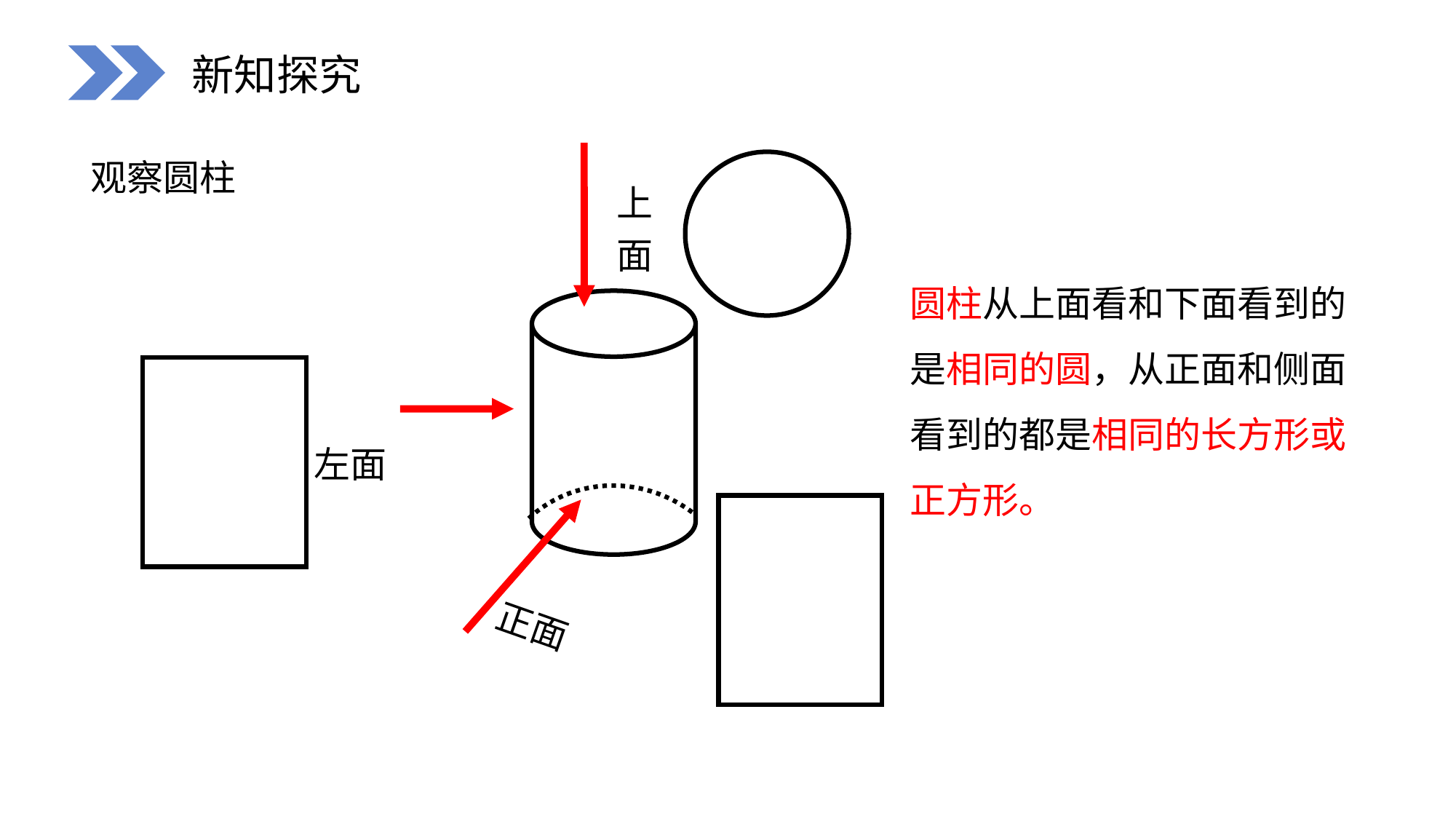

新知探究

上面
观察圆柱
圆柱从上面看和下面看到的是相同的圆，从正面和侧面看到的都是相同的长方形或正方形。

左面

正面